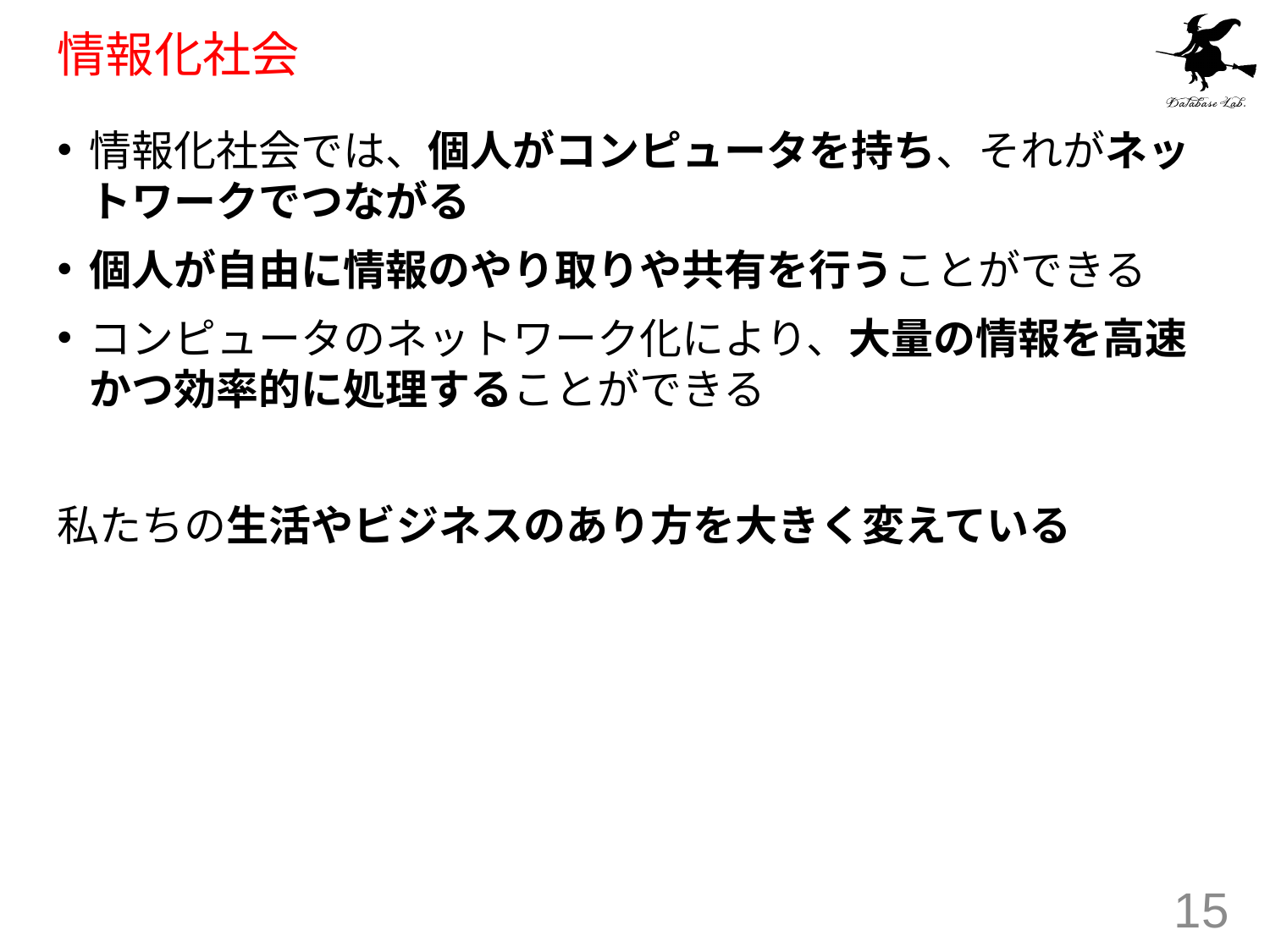

# 情報化社会
情報化社会では、個人がコンピュータを持ち、それがネットワークでつながる
個人が自由に情報のやり取りや共有を行うことができる
コンピュータのネットワーク化により、大量の情報を高速かつ効率的に処理することができる

私たちの生活やビジネスのあり方を大きく変えている

15